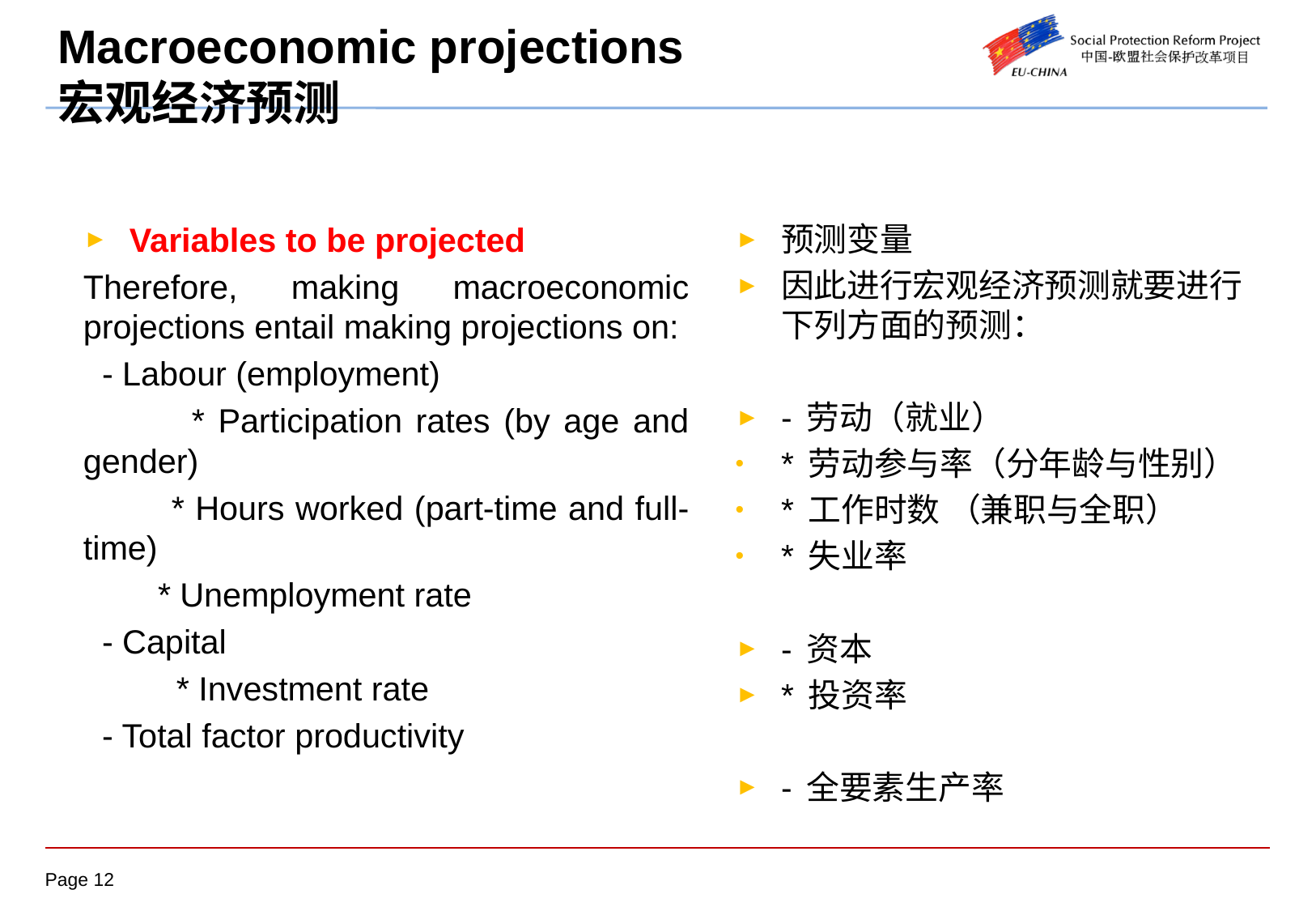

# Macroeconomic projections 宏观经济预测
Variables to be projected
Therefore, making macroeconomic projections entail making projections on:
  - Labour (employment)
        * Participation rates (by age and gender)
        * Hours worked (part-time and full-time)
        * Unemployment rate
  - Capital
          * Investment rate
  - Total factor productivity

预测变量
因此进行宏观经济预测就要进行下列方面的预测：

- 劳动（就业）
* 劳动参与率（分年龄与性别）
* 工作时数 （兼职与全职）
* 失业率

- 资本
* 投资率

- 全要素生产率